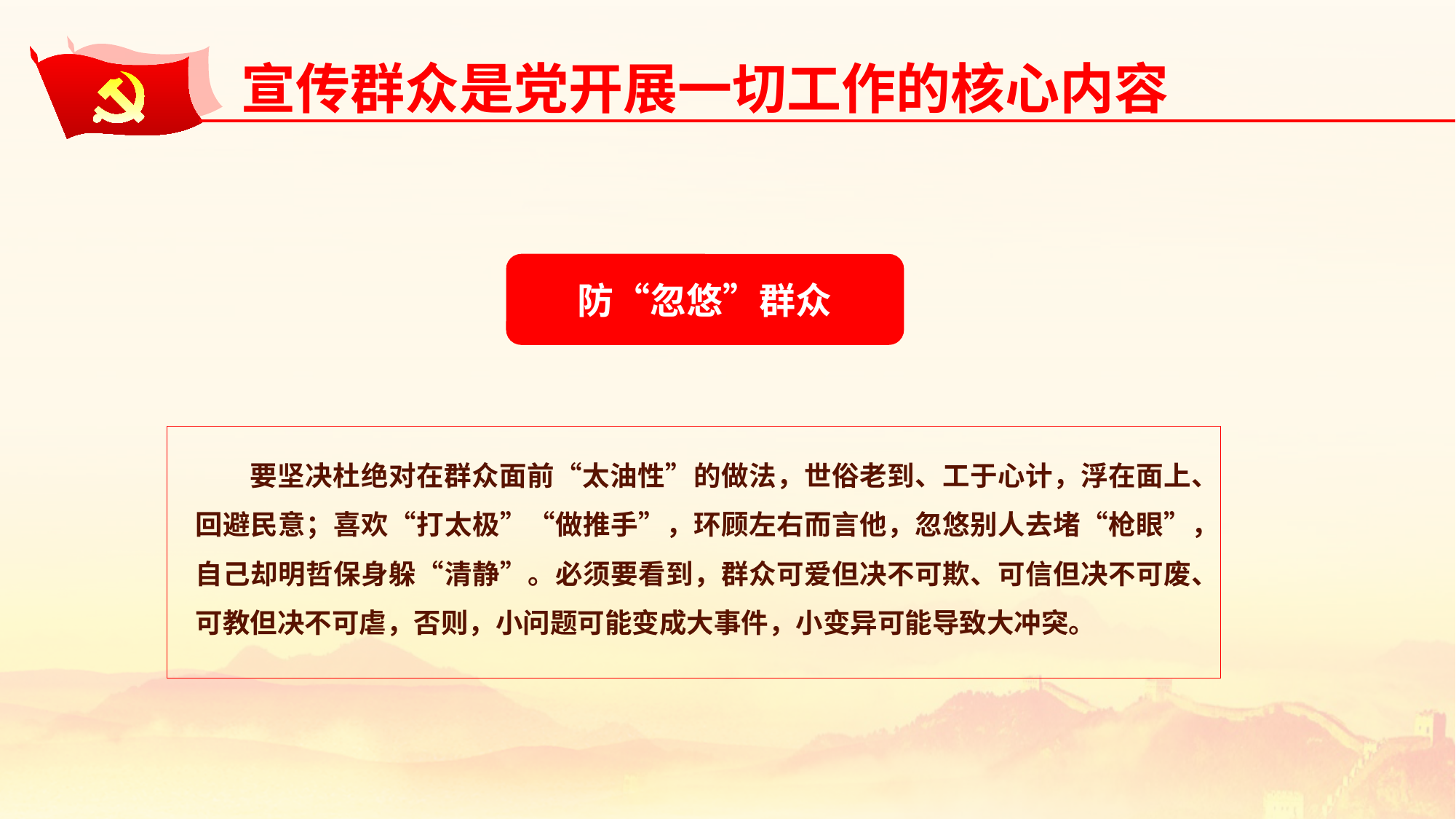

宣传群众是党开展一切工作的核心内容
防“忽悠”群众

要坚决杜绝对在群众面前“太油性”的做法，世俗老到、工于心计，浮在面上、回避民意；喜欢“打太极”“做推手”，环顾左右而言他，忽悠别人去堵“枪眼”，自己却明哲保身躲“清静”。必须要看到，群众可爱但决不可欺、可信但决不可废、可教但决不可虐，否则，小问题可能变成大事件，小变异可能导致大冲突。
延时符（正式讲课时请删除）